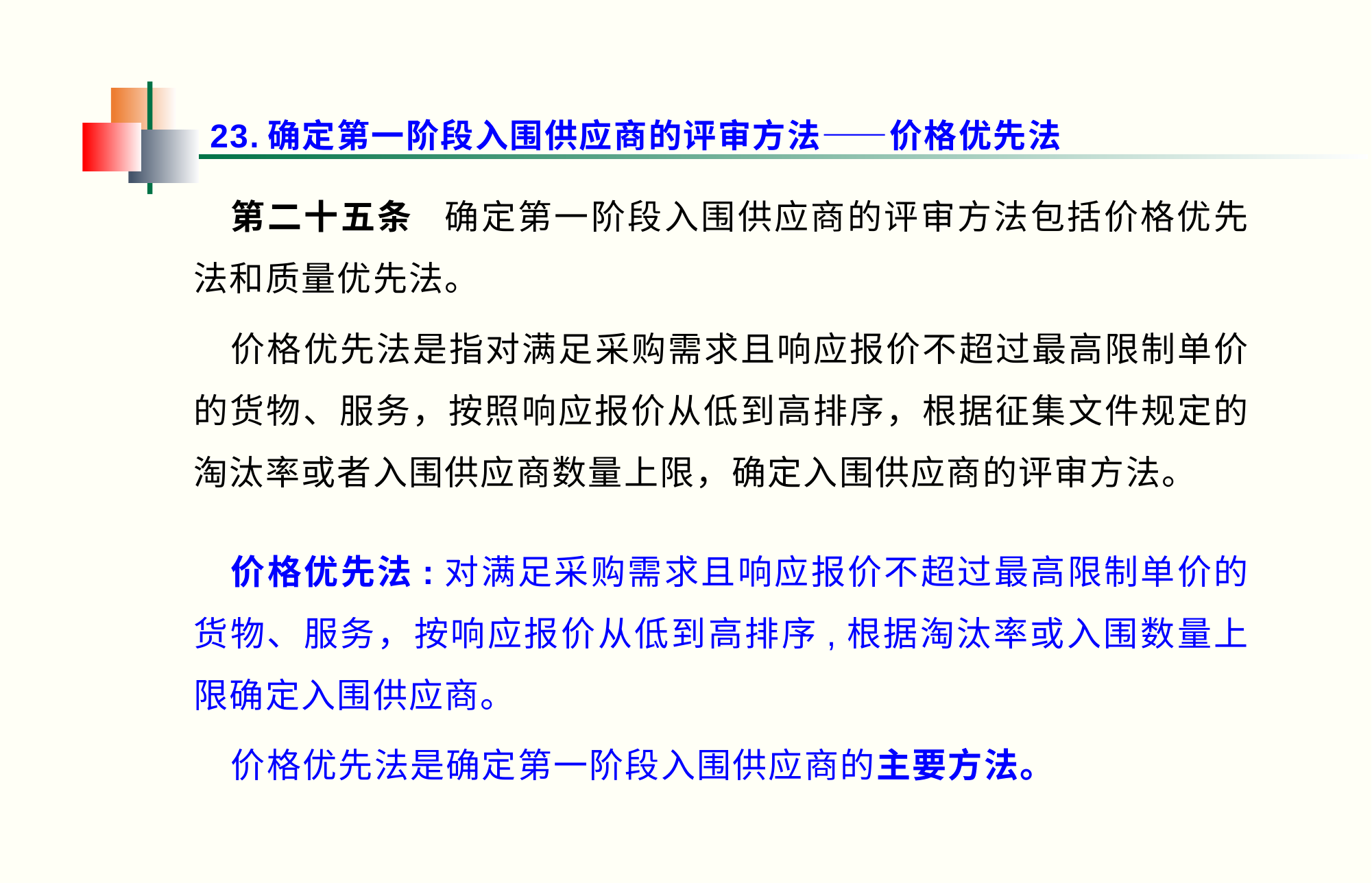

23.确定第一阶段入围供应商的评审方法——价格优先法
第二十五条   确定第一阶段入围供应商的评审方法包括价格优先法和质量优先法。
价格优先法是指对满足采购需求且响应报价不超过最高限制单价的货物、服务，按照响应报价从低到高排序，根据征集文件规定的淘汰率或者入围供应商数量上限，确定入围供应商的评审方法。

价格优先法:对满足采购需求且响应报价不超过最高限制单价的货物、服务，按响应报价从低到高排序,根据淘汰率或入围数量上限确定入围供应商。
价格优先法是确定第一阶段入围供应商的主要方法。